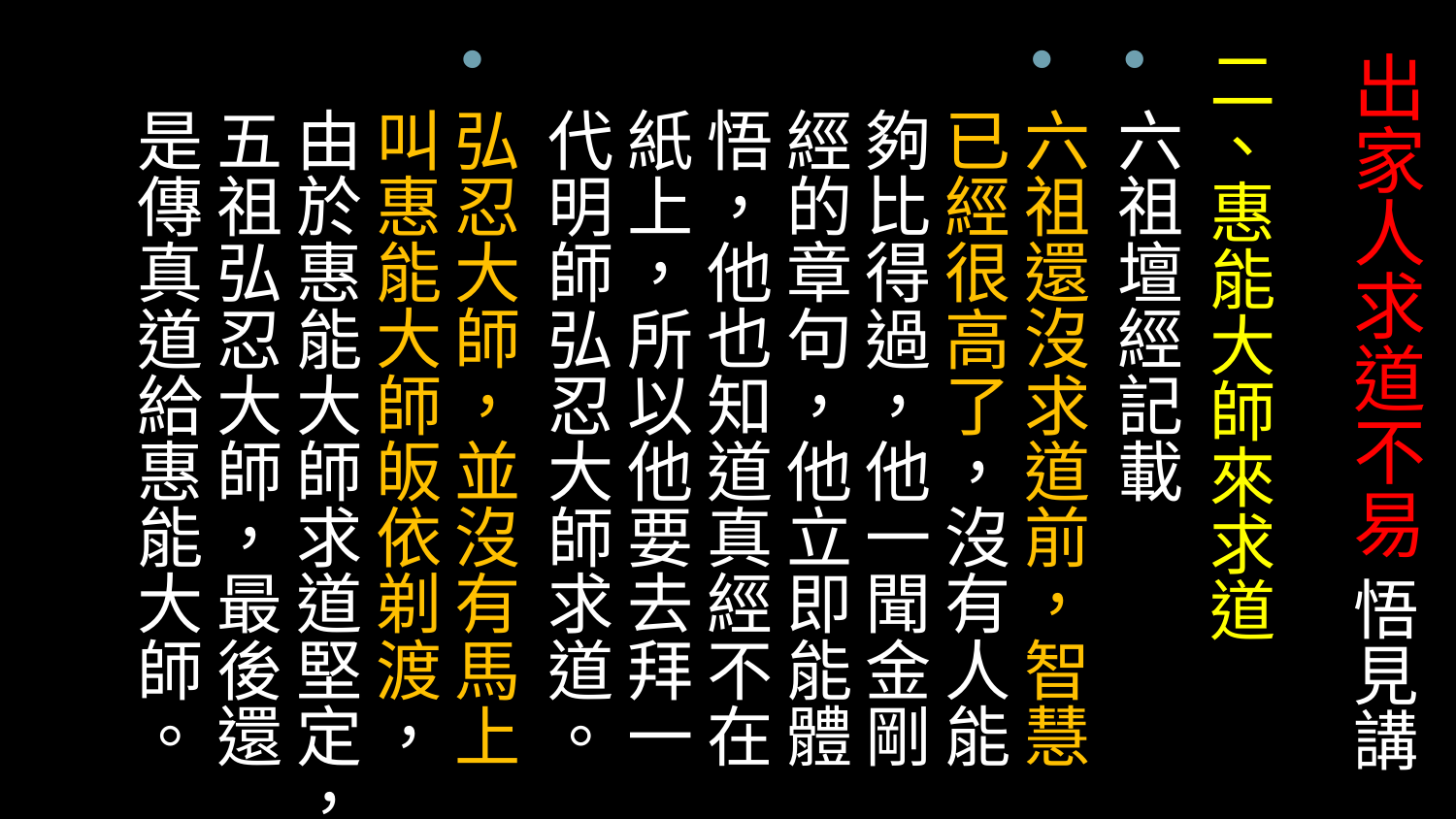

# 出家人求道不易 悟見講
二、惠能大師來求道
六祖壇經記載
六祖還沒求道前，智慧已經很高了，沒有人能夠比得過，他一聞金剛經的章句，他立即能體悟，他也知道真經不在紙上，所以他要去拜一代明師弘忍大師求道。
弘忍大師，並沒有馬上叫惠能大師皈依剃渡，由於惠能大師求道堅定，五祖弘忍大師，最後還是傳真道給惠能大師。